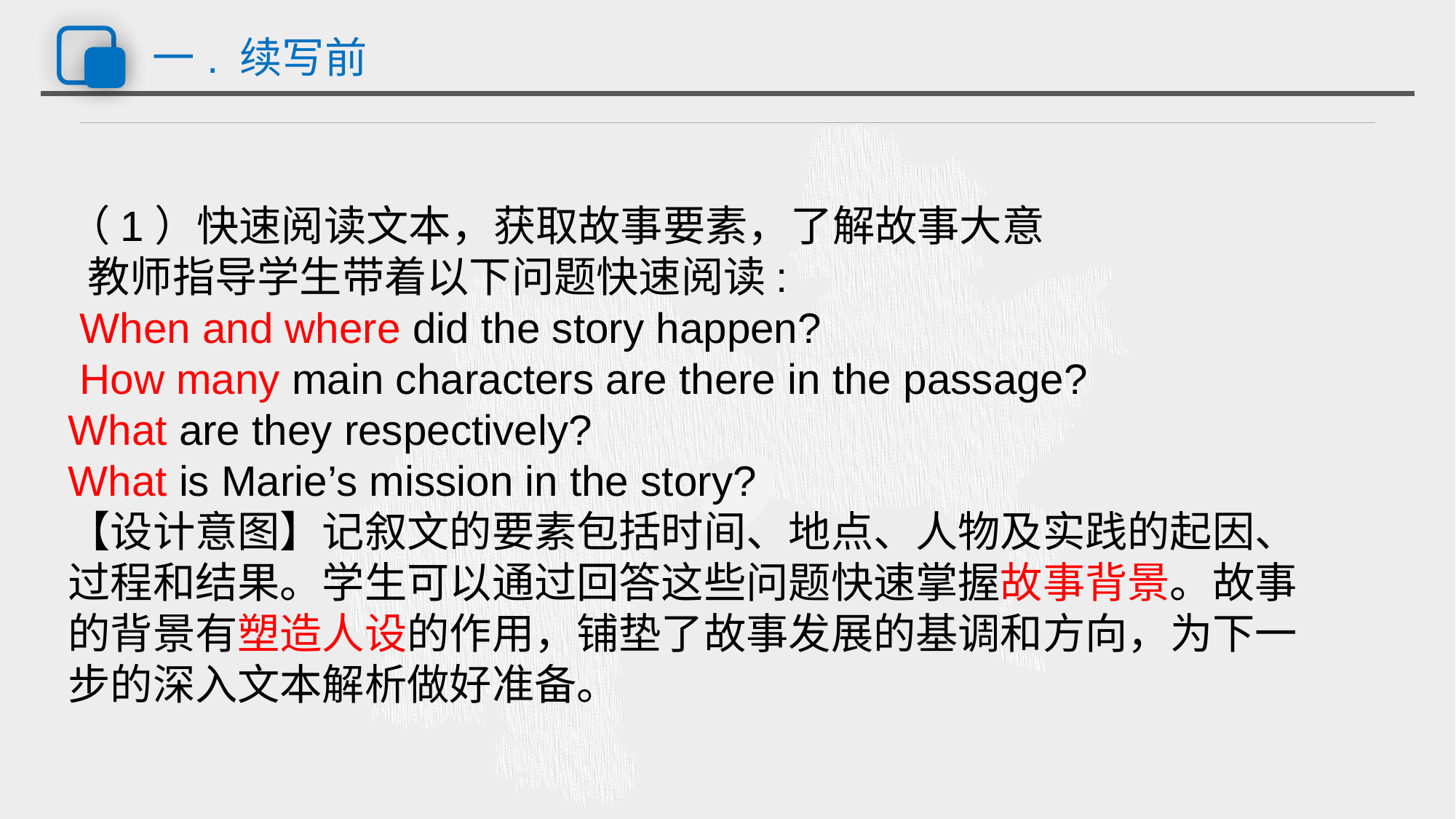

# 一. 续写前
（1）快速阅读文本，获取故事要素，了解故事大意
 教师指导学生带着以下问题快速阅读:
 When and where did the story happen?
 How many main characters are there in the passage?
What are they respectively?
What is Marie’s mission in the story?
【设计意图】记叙文的要素包括时间、地点、人物及实践的起因、过程和结果。学生可以通过回答这些问题快速掌握故事背景。故事的背景有塑造人设的作用，铺垫了故事发展的基调和方向，为下一步的深入文本解析做好准备。